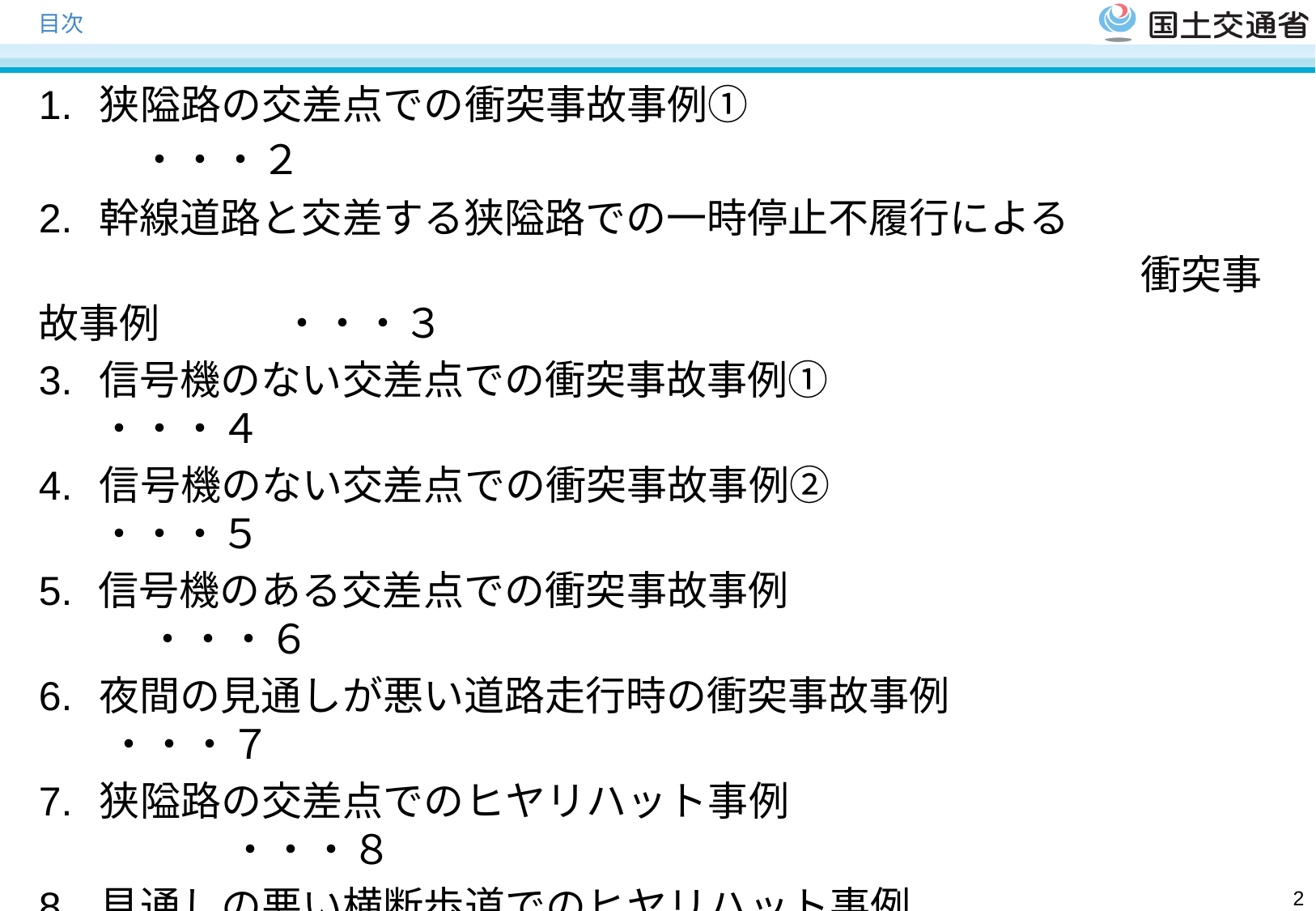

# 目次
狭隘路の交差点での衝突事故事例①　　　　　　　　　　　　　　・・・２
幹線道路と交差する狭隘路での一時停止不履行による
　　　　　　　　　　　　　　　　　　　　　　　　　　　 衝突事故事例　　　・・・３
信号機のない交差点での衝突事故事例①　　　　　　　　　　　 ・・・４
信号機のない交差点での衝突事故事例②　　　　　　　　　　　 ・・・５
信号機のある交差点での衝突事故事例　　　　　　　　　　　　　 ・・・６
夜間の見通しが悪い道路走行時の衝突事故事例　　　　　　　 ・・・７
狭隘路の交差点でのヒヤリハット事例　　　　　　　　　　　　　　　 ・・・８
見通しの悪い横断歩道でのヒヤリハット事例　　　　　　　　　　　  ・・・９
交通量の多い道路でのヒヤリハット事例①（優良事例）　　 　 ・・・10
交通量の多い道路でのヒヤリハット事例②（優良事例） 　　　 ・・・11
〈注意事項〉
　・スラドショーでご覧いただき、スライドをクリックしていただくと動画が自動再生されます。
　・ご使用の際には、「開く」ではなく必ずデスクトップ等に一度保存して下さい。
　・編集できない読み取り専用ですので、保存したファイルを開く際には「読み取り専用」をクリックしてご覧ください。
　・「ＯＫ」をクリックすると、ファイルを開くことができません。

2